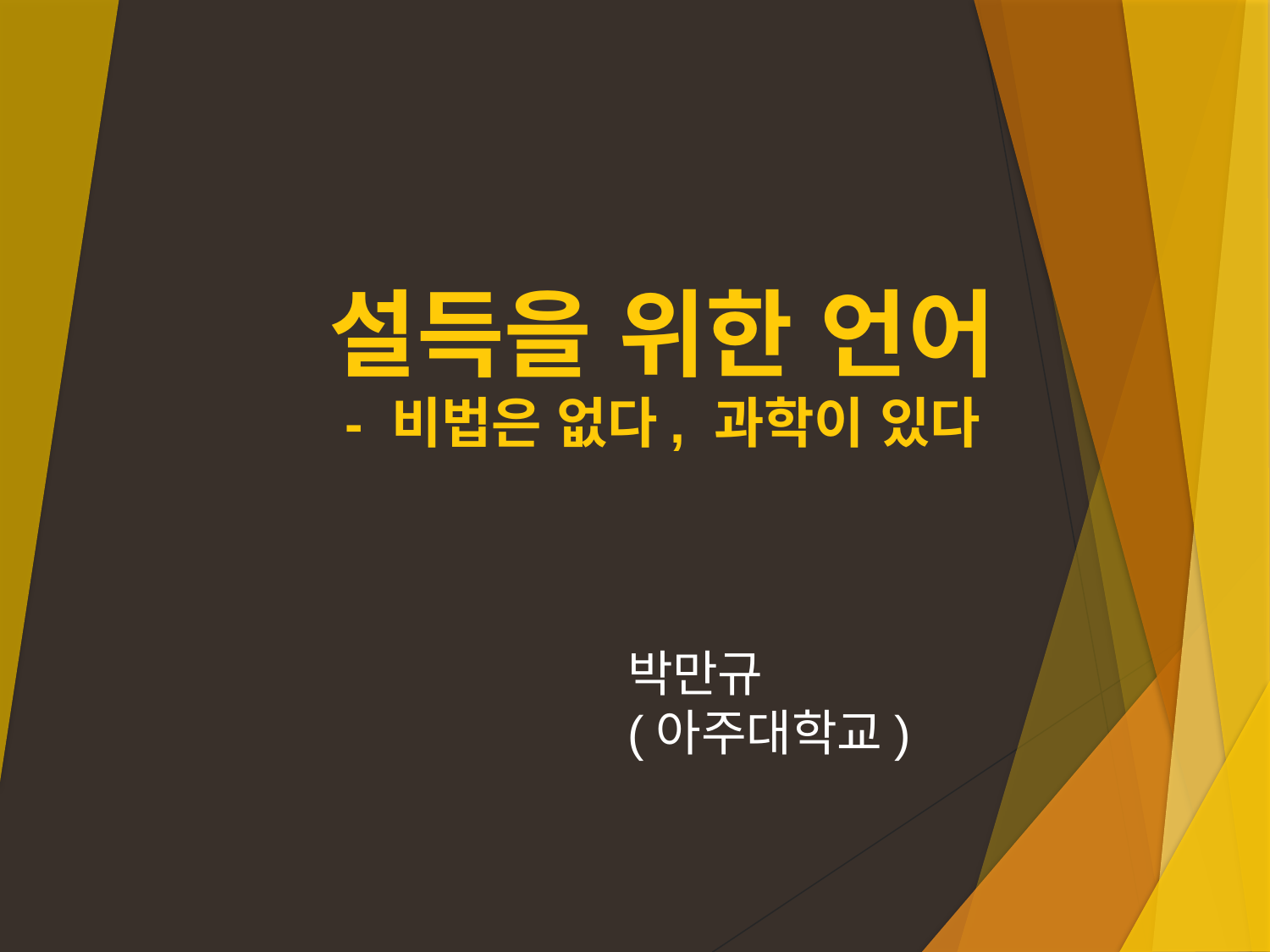

# 설득을 위한 언어 - 비법은 없다, 과학이 있다
박만규
(아주대학교)